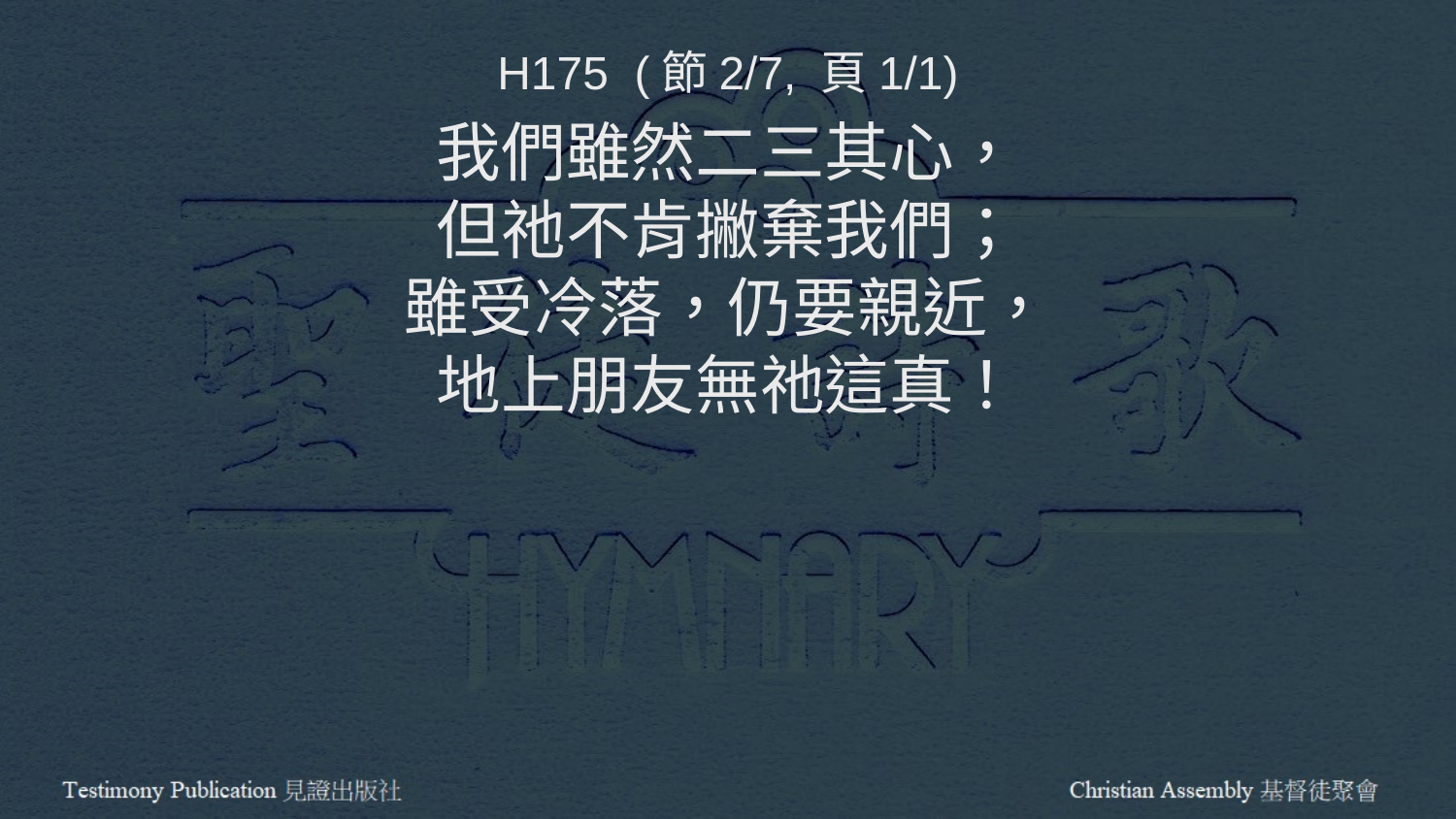

H175  (節2/7, 頁1/1)
我們雖然二三其心，
但祂不肯撇棄我們；
雖受冷落，仍要親近，
地上朋友無祂這真！